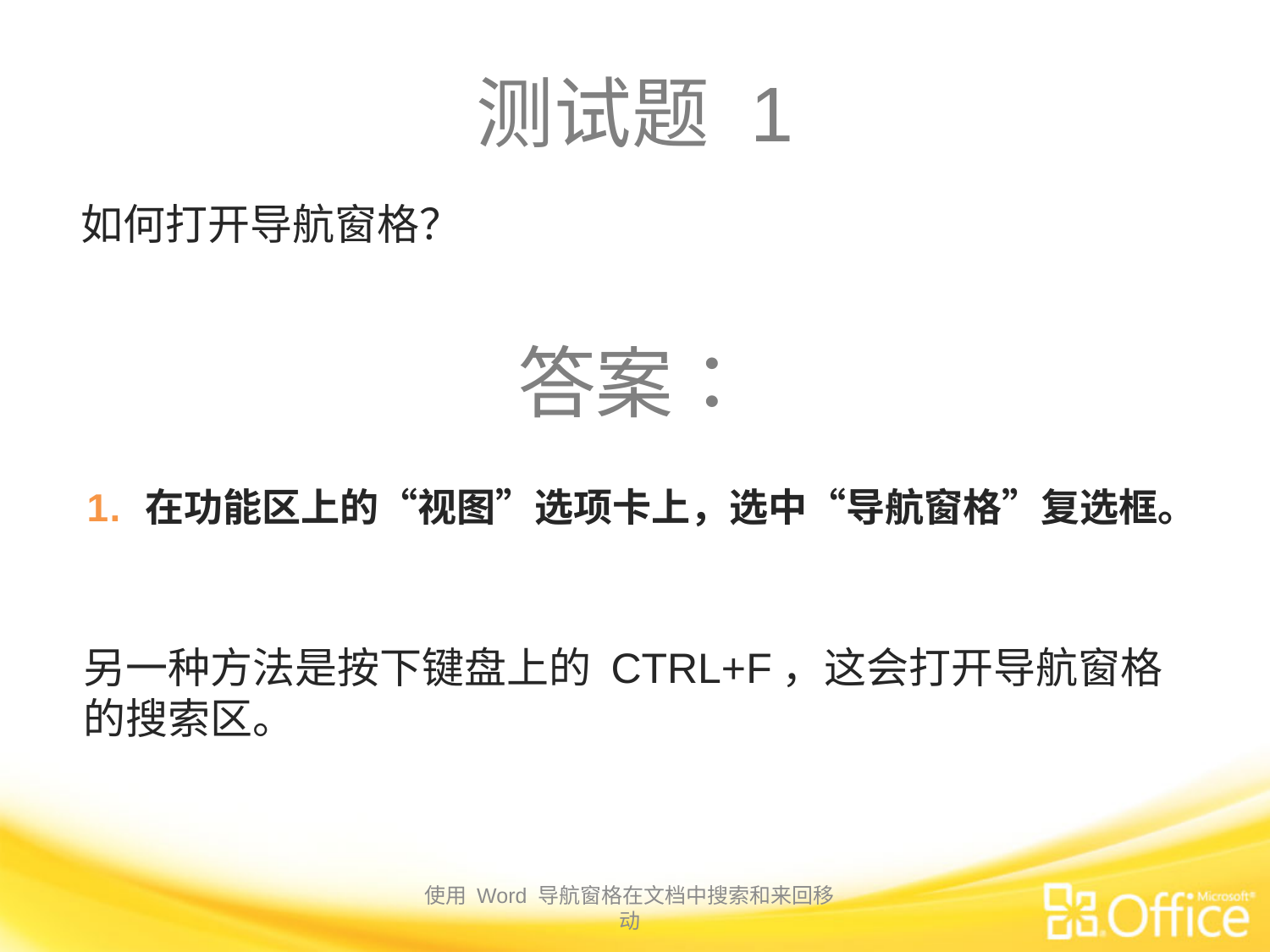

# 测试题 1
如何打开导航窗格？
答案：
在功能区上的“视图”选项卡上，选中“导航窗格”复选框。
另一种方法是按下键盘上的 CTRL+F，这会打开导航窗格的搜索区。
使用 Word 导航窗格在文档中搜索和来回移动